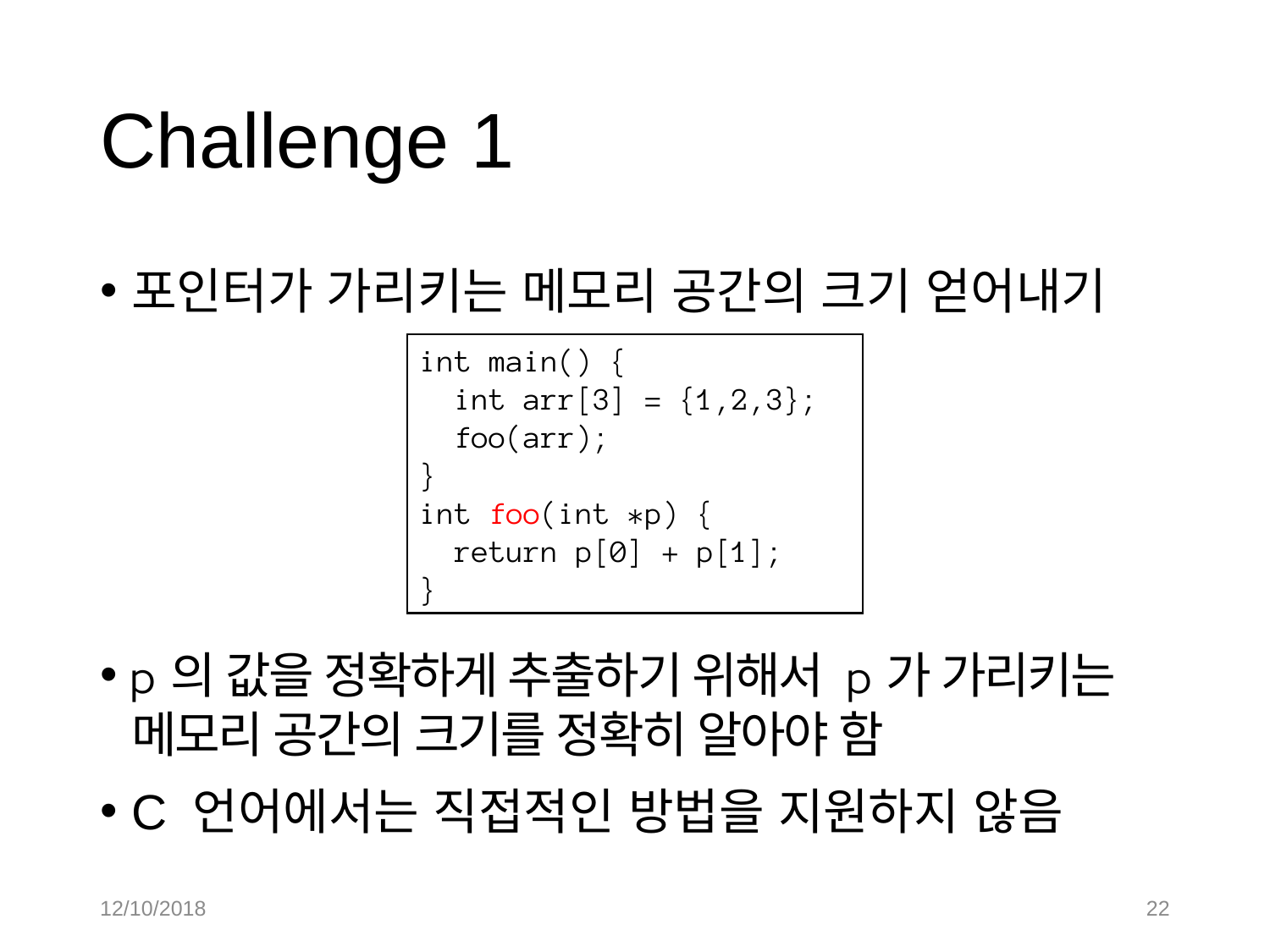

# Challenge 1
포인터가 가리키는 메모리 공간의 크기 얻어내기

p의 값을 정확하게 추출하기 위해서 p가 가리키는 메모리 공간의 크기를 정확히 알아야 함
C 언어에서는 직접적인 방법을 지원하지 않음
int main() {
  int arr[3] = {1,2,3};
  foo(arr);
}
int foo(int *p) {
  return p[0] + p[1];
}
12/10/2018
22